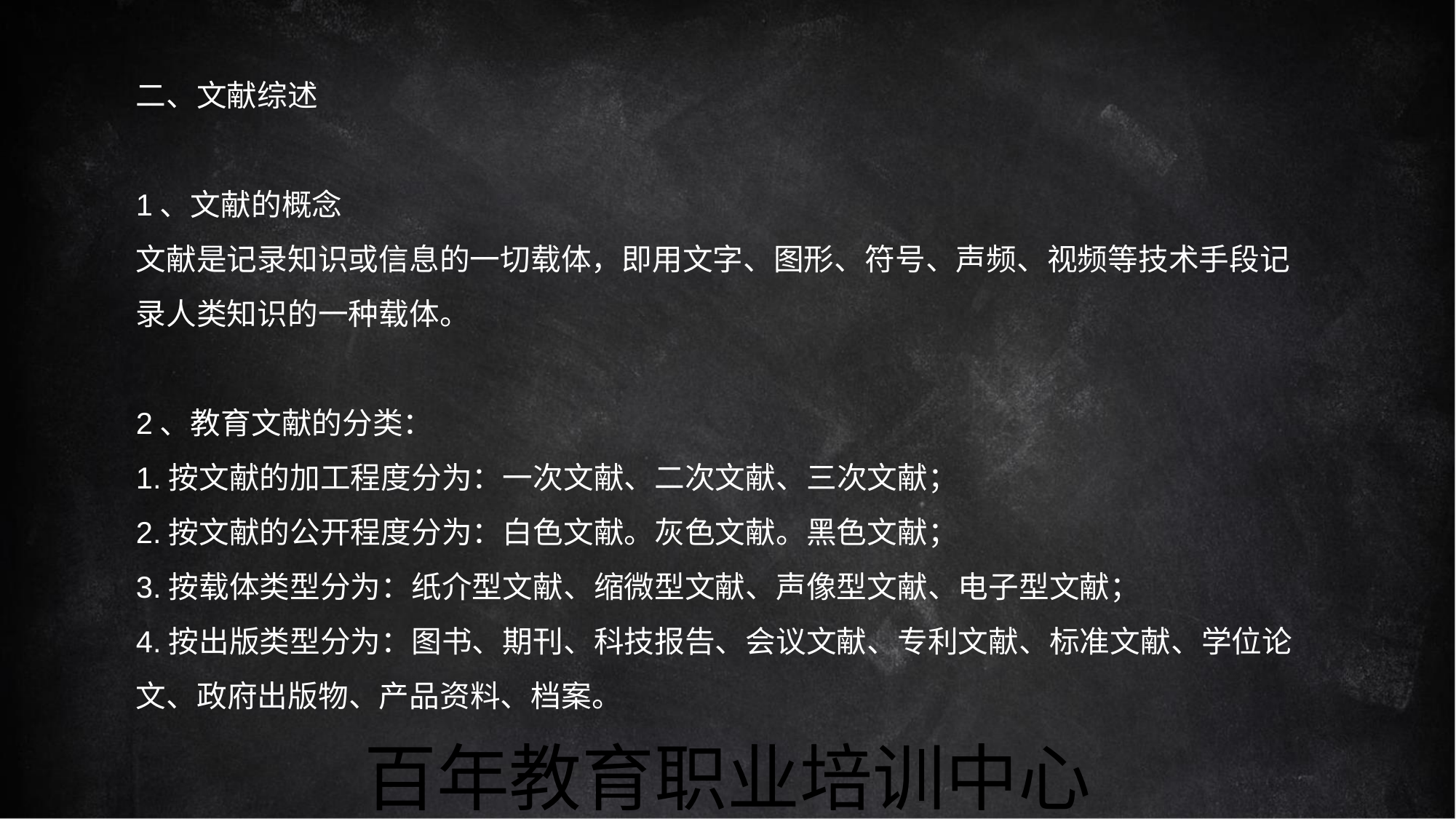

二、文献综述
1、文献的概念
文献是记录知识或信息的一切载体，即用文字、图形、符号、声频、视频等技术手段记
录人类知识的一种载体。
2、教育文献的分类：
1.按文献的加工程度分为：一次文献、二次文献、三次文献；
2.按文献的公开程度分为：白色文献。灰色文献。黑色文献；
3.按载体类型分为：纸介型文献、缩微型文献、声像型文献、电子型文献；
4.按出版类型分为：图书、期刊、科技报告、会议文献、专利文献、标准文献、学位论
文、政府出版物、产品资料、档案。
百年教育职业培训中心